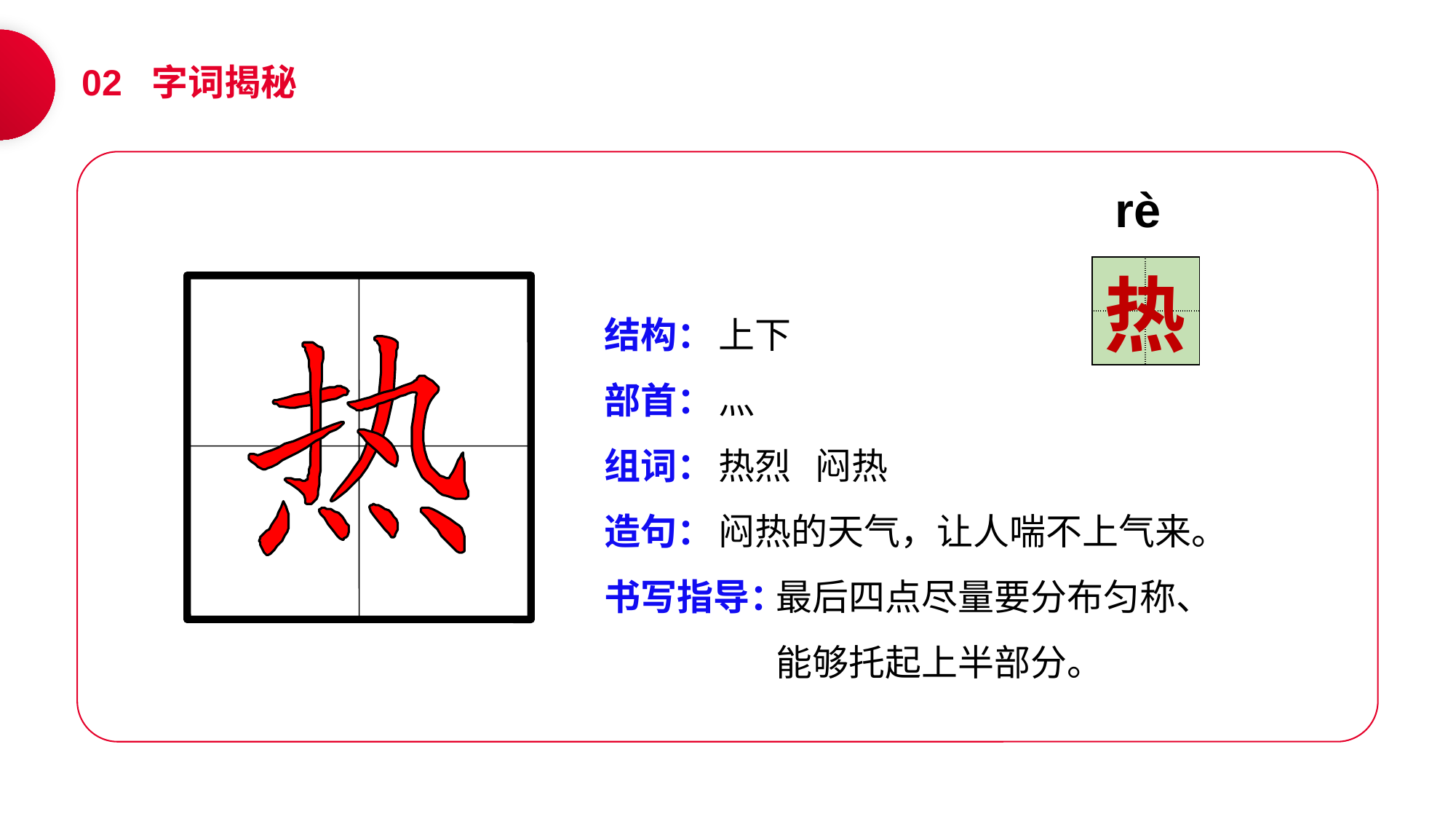

02  字词揭秘
rè
|  |  |
| --- | --- |
|  |  |
热

结构：
部首：
组词：
造句：
书写指导：

上下
灬
热烈   闷热
闷热的天气，让人喘不上气来。
      最后四点尽量要分布匀称、
      能够托起上半部分。